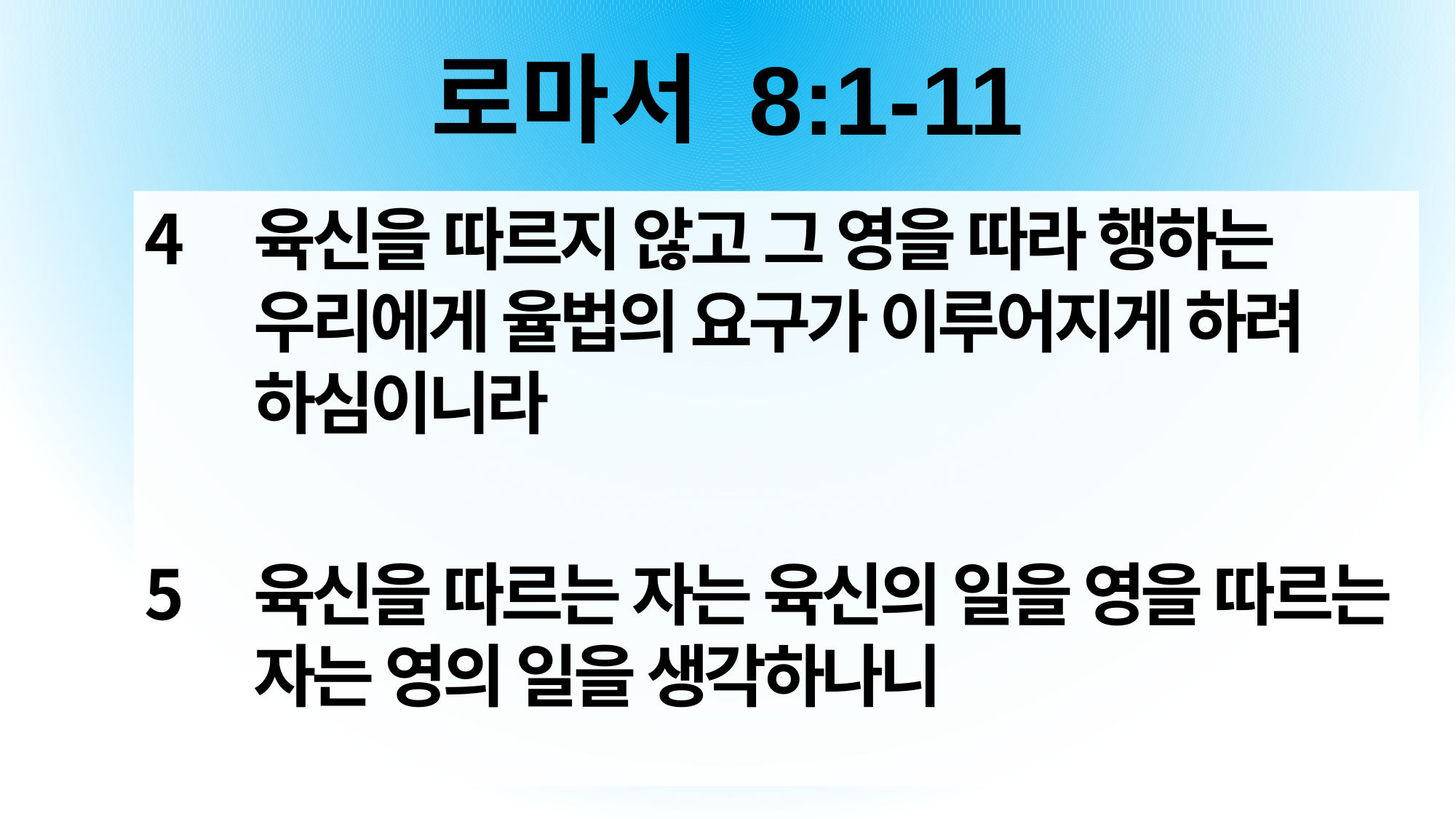

# 로마서 8:1-11
육신을 따르지 않고 그 영을 따라 행하는 우리에게 율법의 요구가 이루어지게 하려 하심이니라

육신을 따르는 자는 육신의 일을 영을 따르는 자는 영의 일을 생각하나니